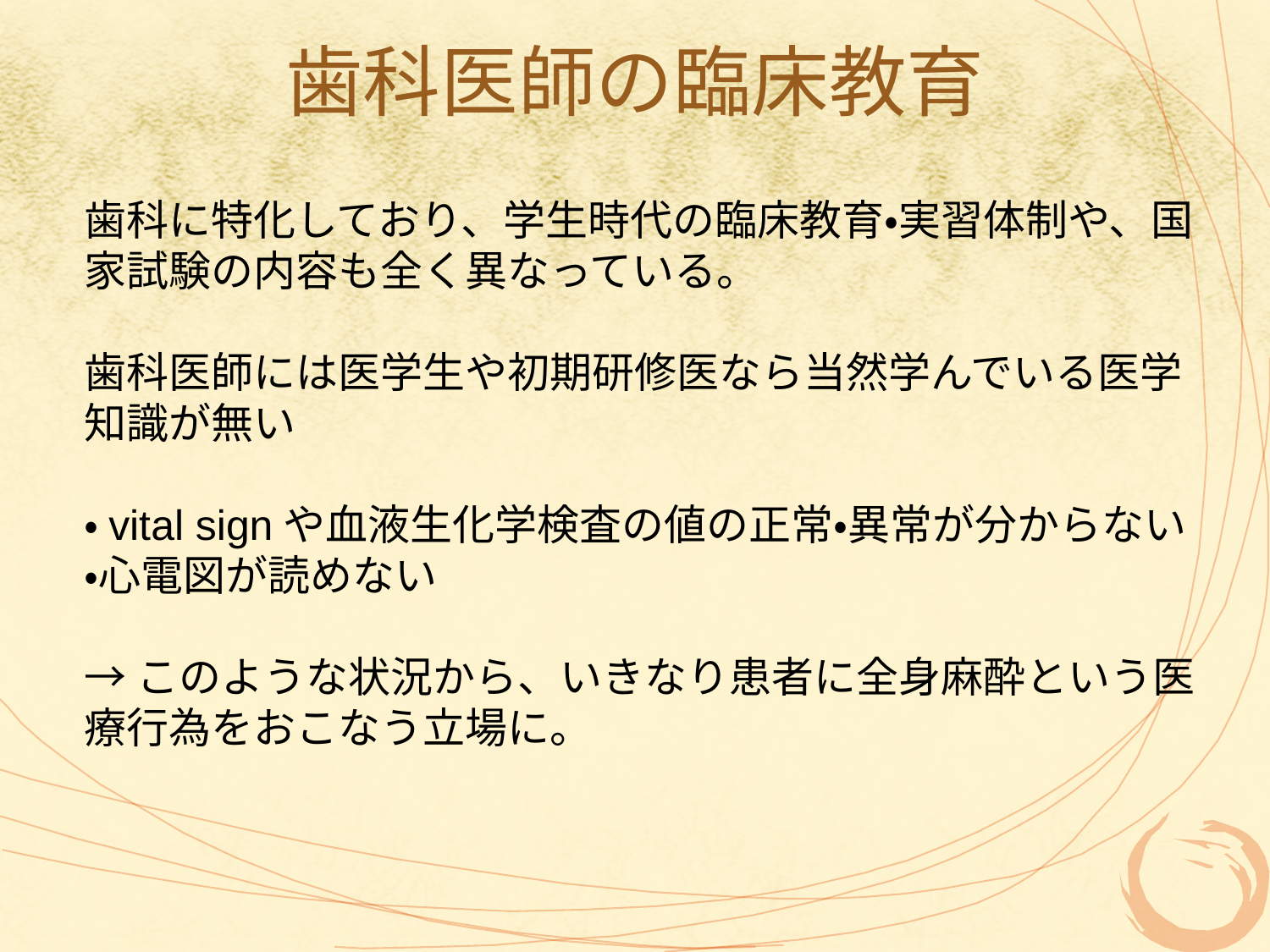

# 歯科医師の臨床教育
歯科に特化しており、学生時代の臨床教育・実習体制や、国家試験の内容も全く異なっている。

歯科医師には医学生や初期研修医なら当然学んでいる医学知識が無い

・vital signや血液生化学検査の値の正常・異常が分からない
・心電図が読めない

→このような状況から、いきなり患者に全身麻酔という医療行為をおこなう立場に。